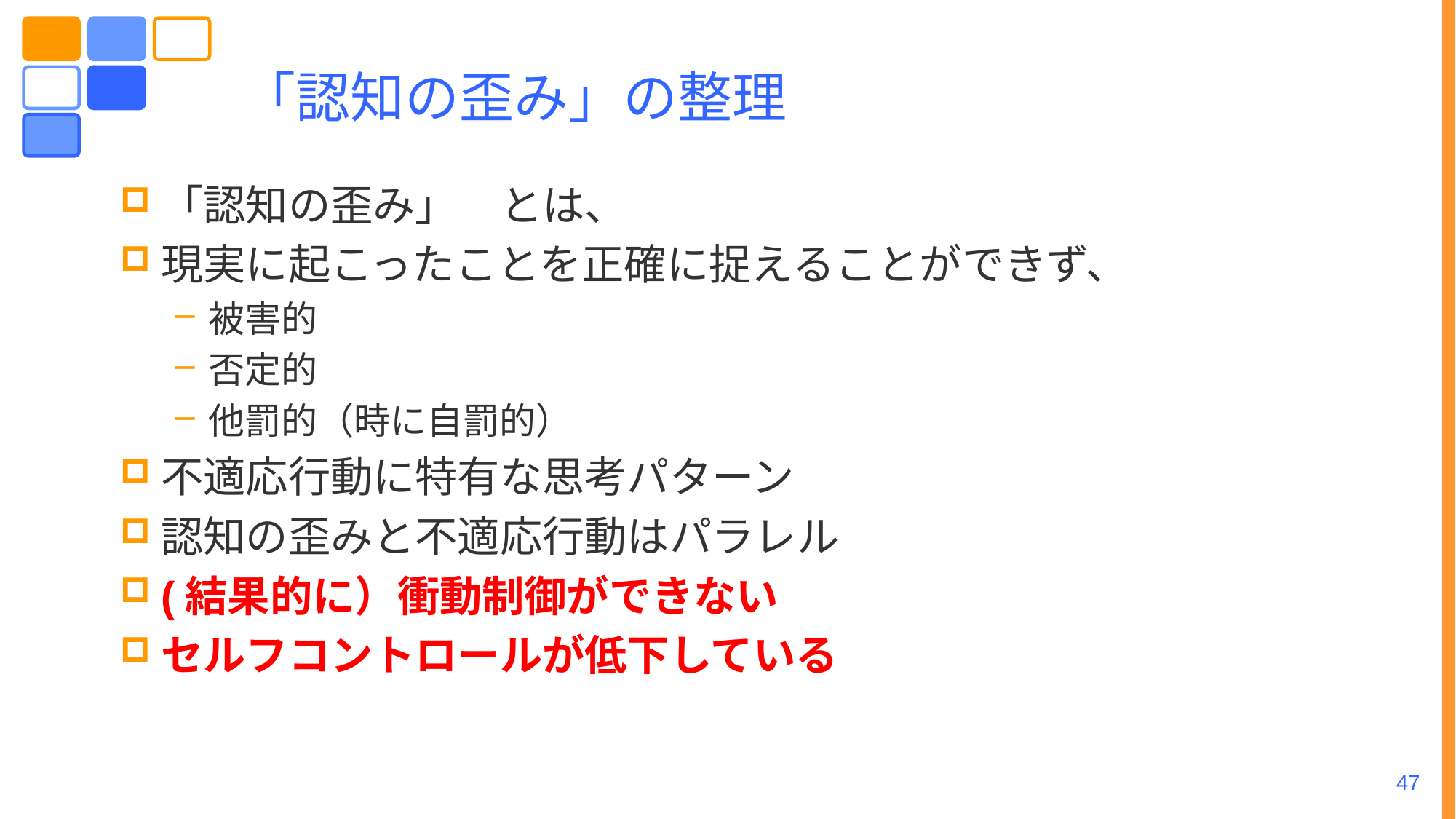

# 「認知の歪み」の整理
「認知の歪み」　とは、
現実に起こったことを正確に捉えることができず、
被害的
否定的
他罰的（時に自罰的）
不適応行動に特有な思考パターン
認知の歪みと不適応行動はパラレル
(結果的に）衝動制御ができない
セルフコントロールが低下している

47